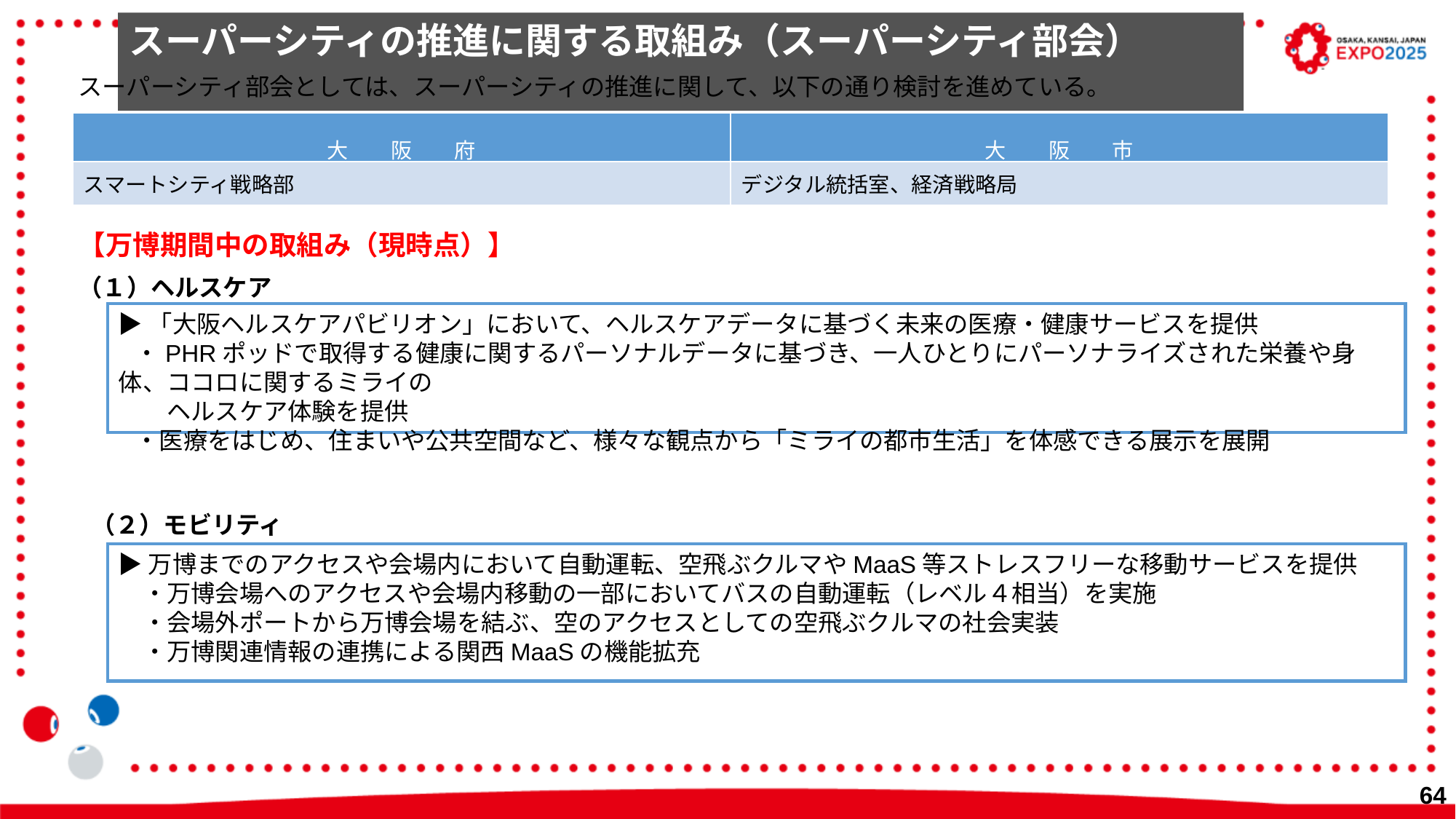

スーパーシティの推進に関する取組み（スーパーシティ部会）

スーパーシティ部会としては、スーパーシティの推進に関して、以下の通り検討を進めている。
| 大　　阪　　府 | 大　　阪　　市 |
| --- | --- |
| スマートシティ戦略部 | デジタル統括室、経済戦略局 |
【万博期間中の取組み（現時点）】
（１）ヘルスケア
▶「大阪ヘルスケアパビリオン」において、ヘルスケアデータに基づく未来の医療・健康サービスを提供
  ・PHRポッドで取得する健康に関するパーソナルデータに基づき、一人ひとりにパーソナライズされた栄養や身体、ココロに関するミライの
　　ヘルスケア体験を提供
  ・医療をはじめ、住まいや公共空間など、様々な観点から「ミライの都市生活」を体感できる展示を展開

（２）モビリティ
▶万博までのアクセスや会場内において自動運転、空飛ぶクルマやMaaS等ストレスフリーな移動サービスを提供
　・万博会場へのアクセスや会場内移動の一部においてバスの自動運転（レベル４相当）を実施
　・会場外ポートから万博会場を結ぶ、空のアクセスとしての空飛ぶクルマの社会実装
　・万博関連情報の連携による関西MaaSの機能拡充

64